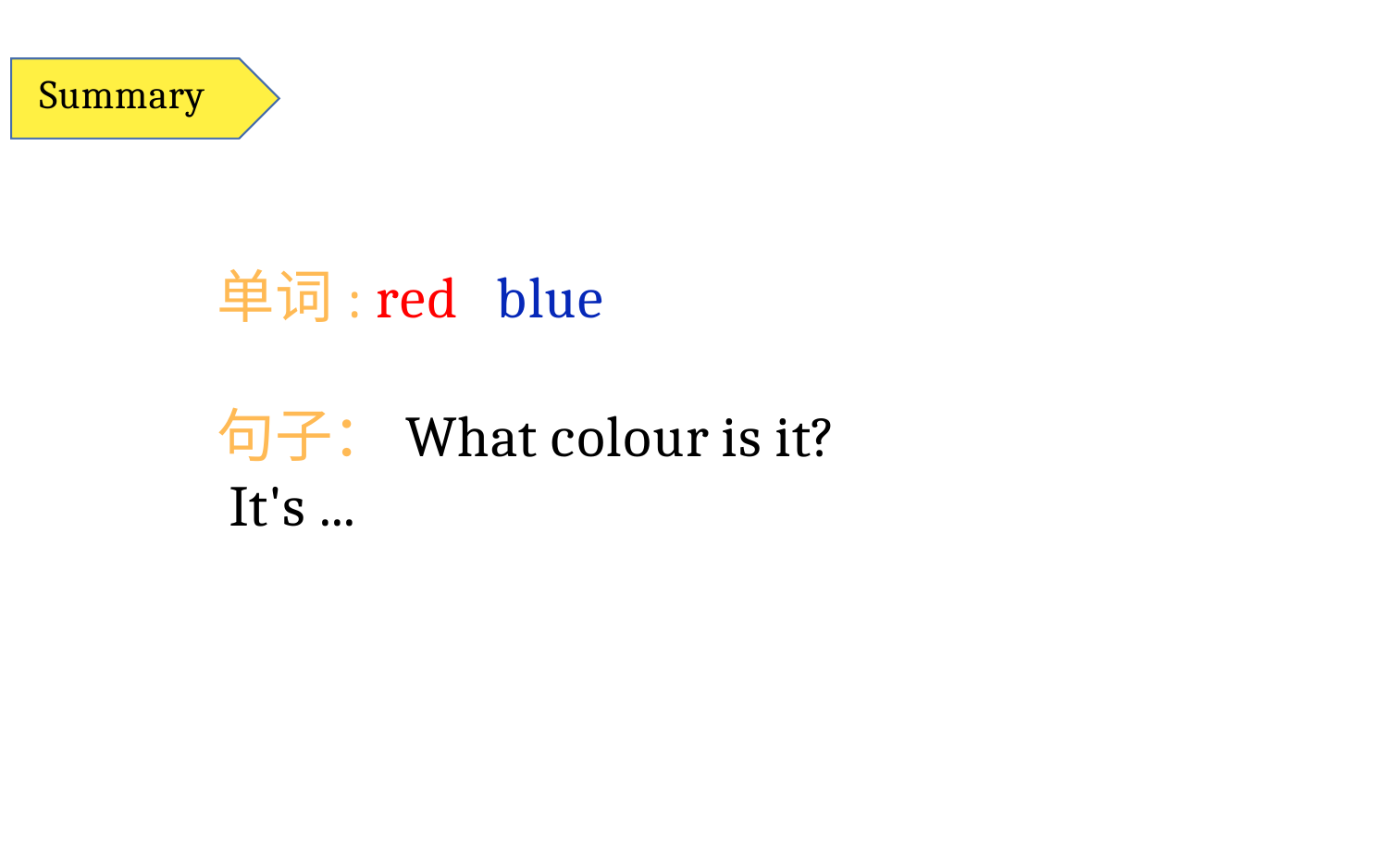

Summary

单词: red   blue

句子：What colour is it?                  It's ...